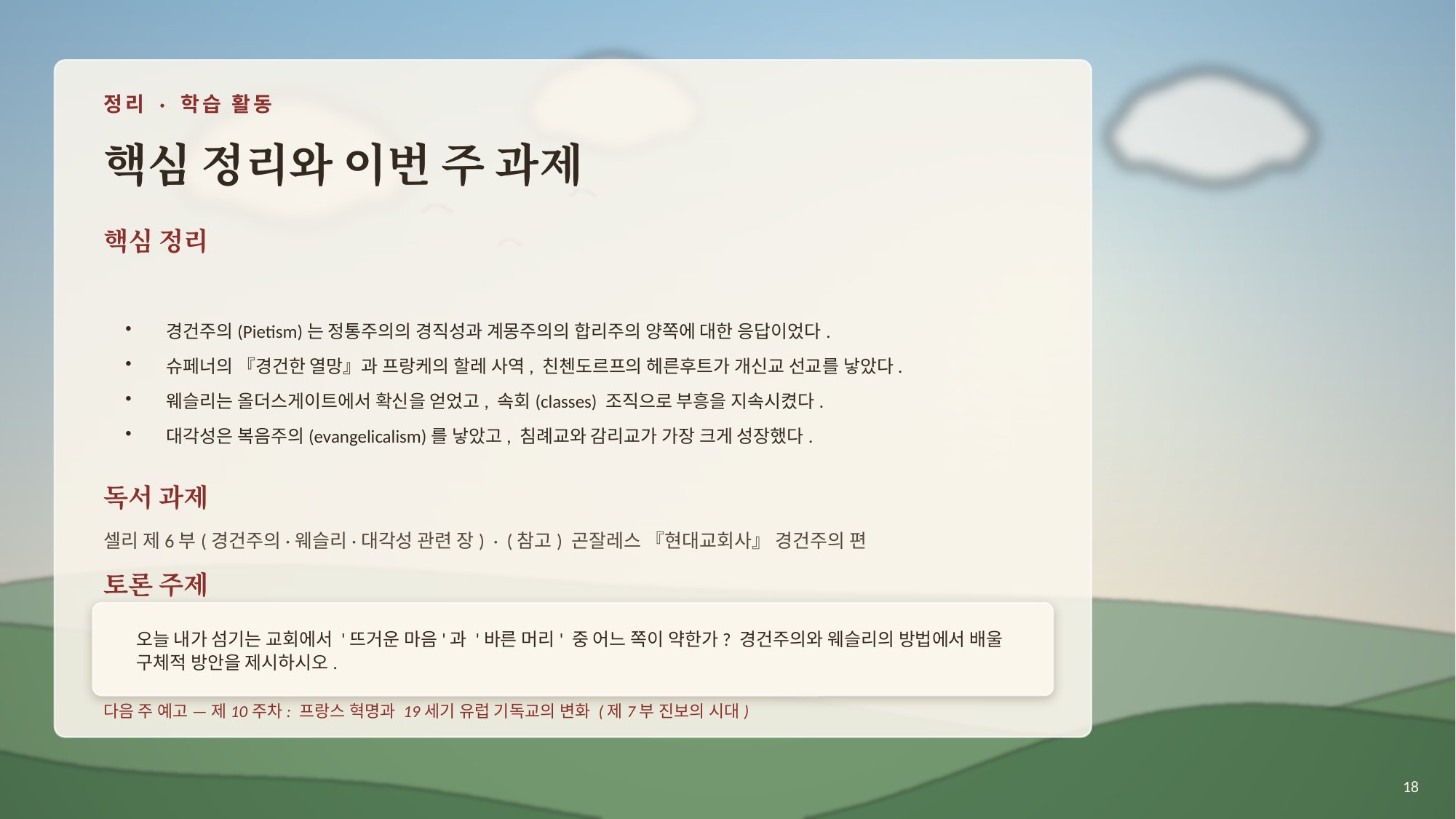

정리 · 학습 활동
핵심 정리와 이번 주 과제
핵심 정리
경건주의(Pietism)는 정통주의의 경직성과 계몽주의의 합리주의 양쪽에 대한 응답이었다.
슈페너의 『경건한 열망』과 프랑케의 할레 사역, 친첸도르프의 헤른후트가 개신교 선교를 낳았다.
웨슬리는 올더스게이트에서 확신을 얻었고, 속회(classes) 조직으로 부흥을 지속시켰다.
대각성은 복음주의(evangelicalism)를 낳았고, 침례교와 감리교가 가장 크게 성장했다.
독서 과제
셀리 제6부(경건주의·웨슬리·대각성 관련 장)  ·  (참고) 곤잘레스 『현대교회사』 경건주의 편
토론 주제

오늘 내가 섬기는 교회에서 '뜨거운 마음'과 '바른 머리' 중 어느 쪽이 약한가? 경건주의와 웨슬리의 방법에서 배울 구체적 방안을 제시하시오.
다음 주 예고 — 제10주차: 프랑스 혁명과 19세기 유럽 기독교의 변화 (제7부 진보의 시대)
18